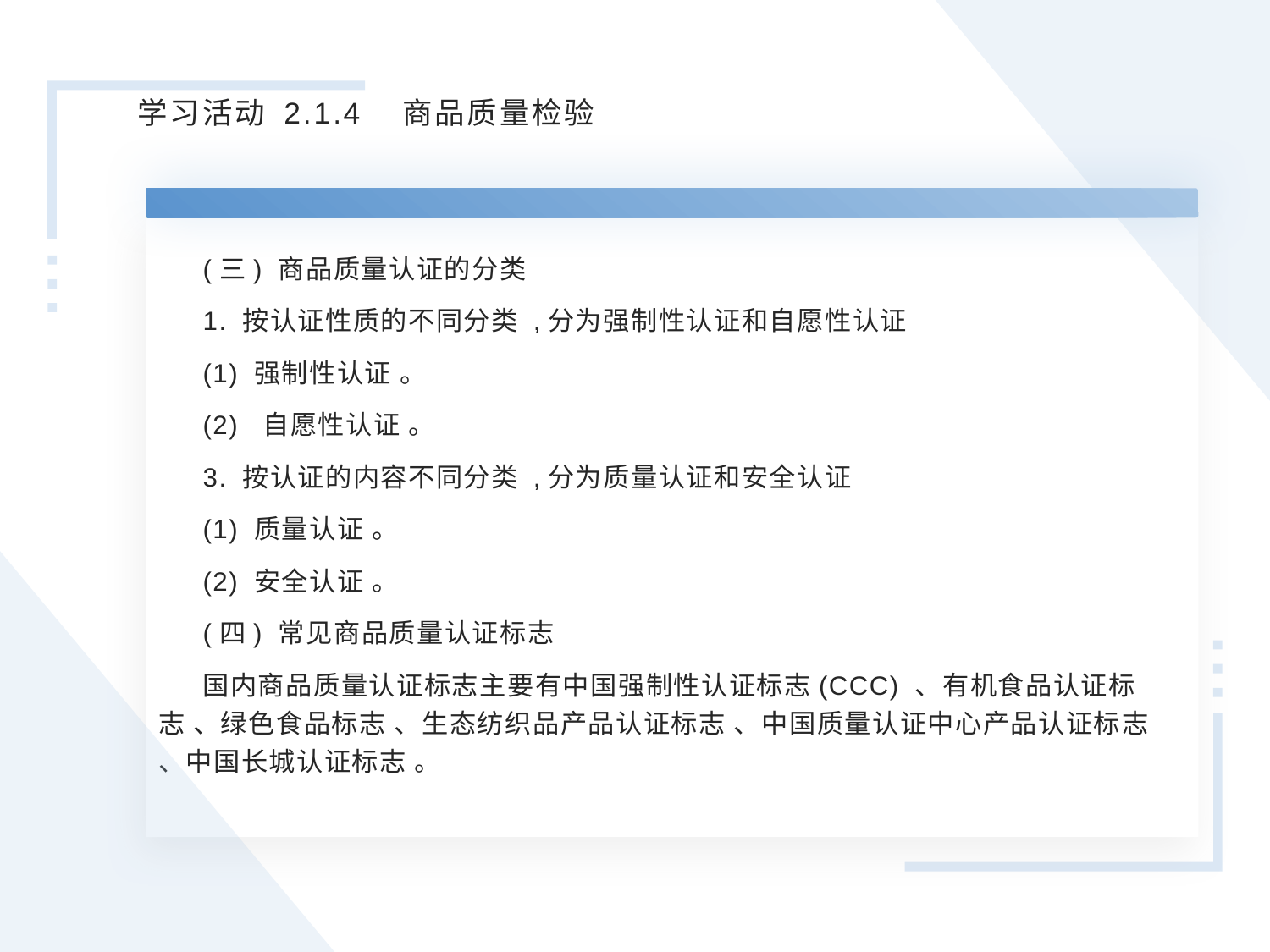

学习活动 2.1.4   商品质量检验

(三) 商品质量认证的分类
1. 按认证性质的不同分类 ,分为强制性认证和自愿性认证
(1) 强制性认证 。
(2)  自愿性认证 。
3. 按认证的内容不同分类 ,分为质量认证和安全认证
(1) 质量认证 。
(2) 安全认证 。
(四) 常见商品质量认证标志
国内商品质量认证标志主要有中国强制性认证标志(CCC) 、有机食品认证标志 、绿色食品标志 、生态纺织品产品认证标志 、中国质量认证中心产品认证标志 、中国长城认证标志 。